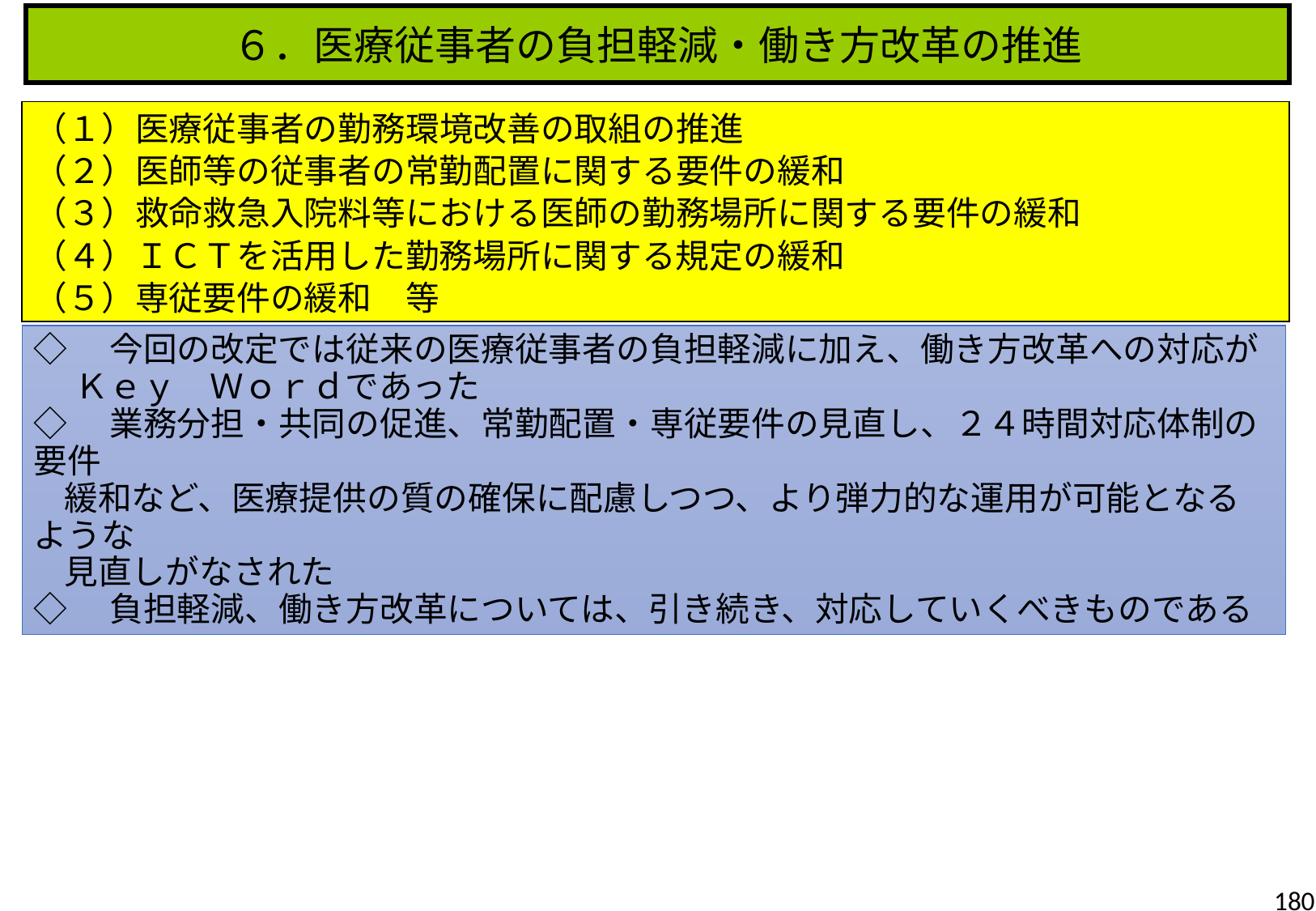

６．医療従事者の負担軽減・働き方改革の推進
（１）医療従事者の勤務環境改善の取組の推進
（２）医師等の従事者の常勤配置に関する要件の緩和
（３）救命救急入院料等における医師の勤務場所に関する要件の緩和
（４）ＩＣＴを活用した勤務場所に関する規定の緩和
（５）専従要件の緩和　等
◇　今回の改定では従来の医療従事者の負担軽減に加え、働き方改革への対応が
　 Ｋｅｙ　Ｗｏｒｄであった
◇　業務分担・共同の促進、常勤配置・専従要件の見直し、２４時間対応体制の要件
   緩和など、医療提供の質の確保に配慮しつつ、より弾力的な運用が可能となるような
   見直しがなされた
◇　負担軽減、働き方改革については、引き続き、対応していくべきものである
180